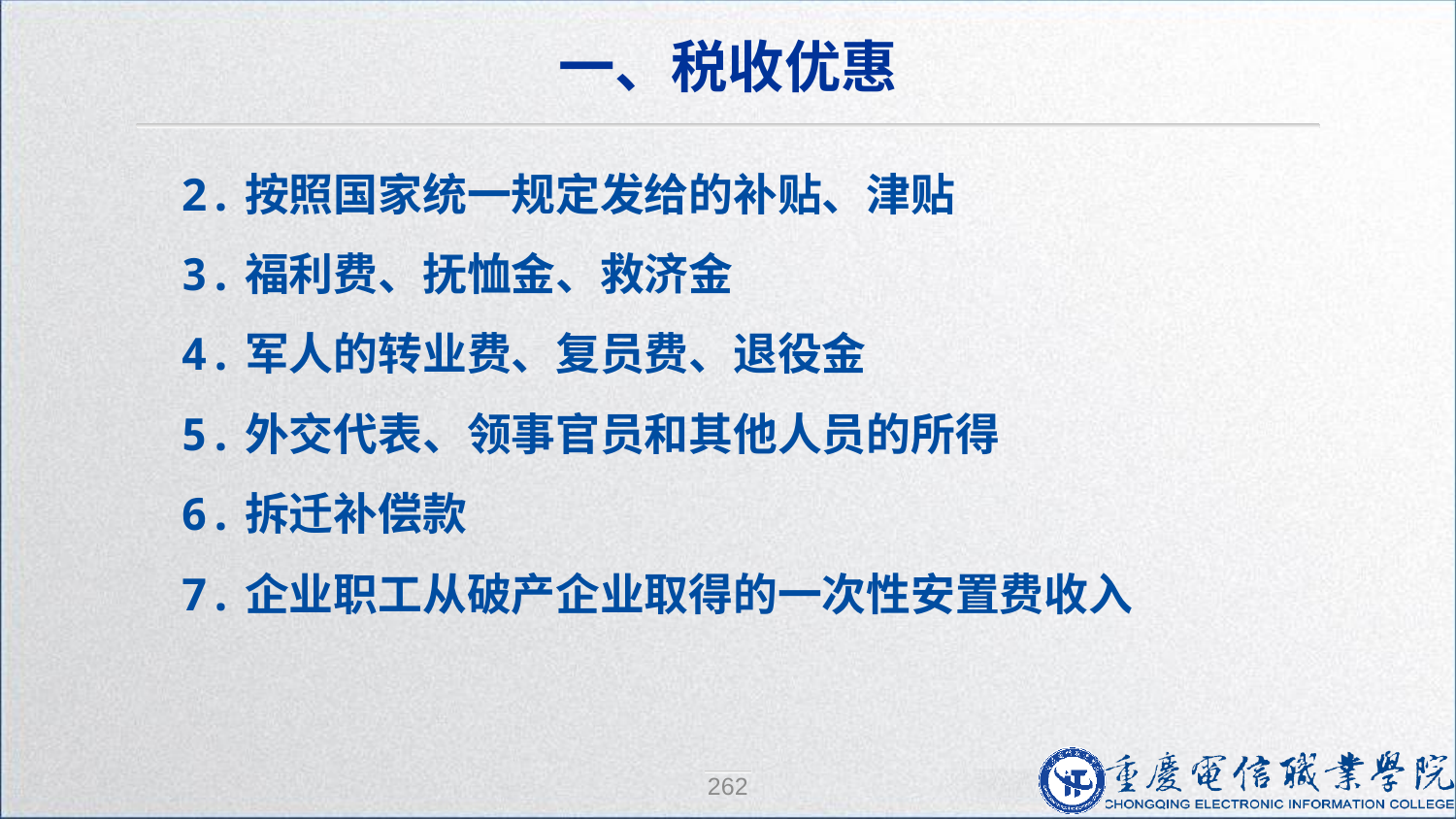

一、税收优惠
2.按照国家统一规定发给的补贴、津贴
3.福利费、抚恤金、救济金
4.军人的转业费、复员费、退役金
5.外交代表、领事官员和其他人员的所得
6.拆迁补偿款
7.企业职工从破产企业取得的一次性安置费收入
262